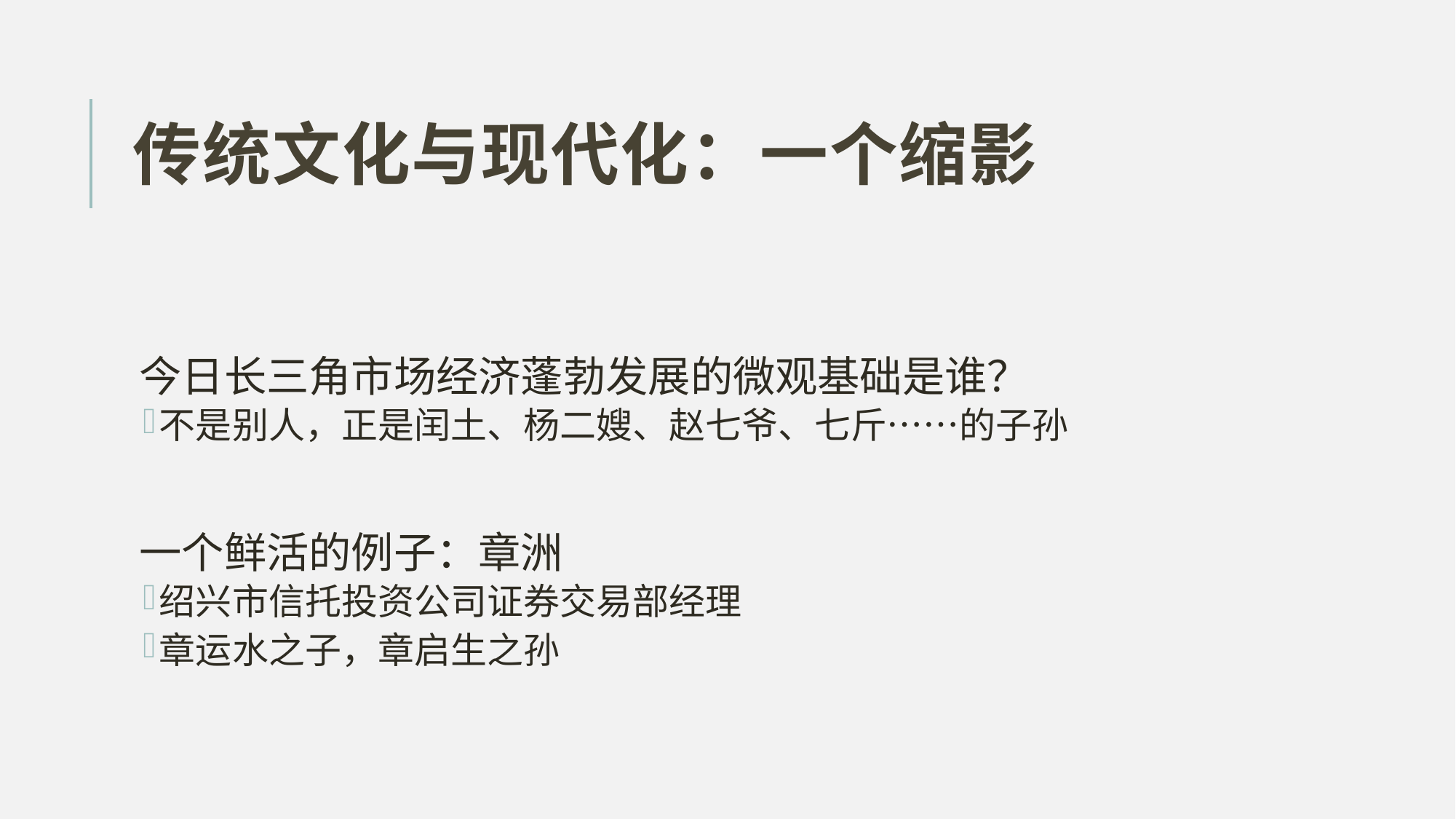

# 传统文化与现代化：一个缩影
今日长三角市场经济蓬勃发展的微观基础是谁？
不是别人，正是闰土、杨二嫂、赵七爷、七斤……的子孙

一个鲜活的例子：章洲
绍兴市信托投资公司证券交易部经理
章运水之子，章启生之孙